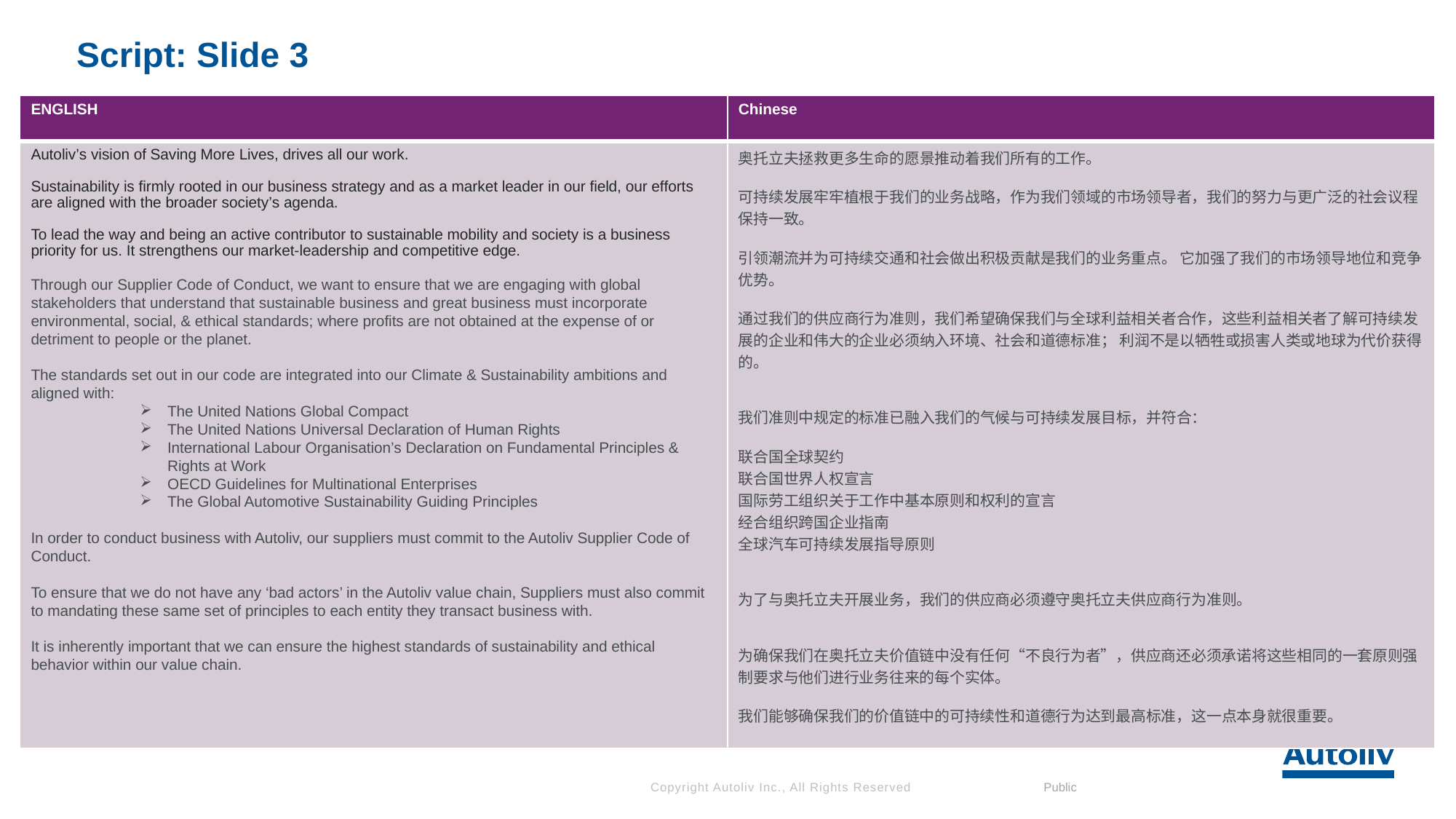

# Script: Slide 3
| ENGLISH | Chinese |
| --- | --- |
| Autoliv’s vision of Saving More Lives, drives all our work. Sustainability is firmly rooted in our business strategy and as a market leader in our field, our efforts are aligned with the broader society’s agenda. To lead the way and being an active contributor to sustainable mobility and society is a business priority for us. It strengthens our market-leadership and competitive edge.   Through our Supplier Code of Conduct, we want to ensure that we are engaging with global stakeholders that understand that sustainable business and great business must incorporate environmental, social, & ethical standards; where profits are not obtained at the expense of or detriment to people or the planet.   The standards set out in our code are integrated into our Climate & Sustainability ambitions and aligned with: The United Nations Global Compact The United Nations Universal Declaration of Human Rights International Labour Organisation’s Declaration on Fundamental Principles & Rights at Work OECD Guidelines for Multinational Enterprises The Global Automotive Sustainability Guiding Principles   In order to conduct business with Autoliv, our suppliers must commit to the Autoliv Supplier Code of Conduct. To ensure that we do not have any ‘bad actors’ in the Autoliv value chain, Suppliers must also commit to mandating these same set of principles to each entity they transact business with.   It is inherently important that we can ensure the highest standards of sustainability and ethical behavior within our value chain. | 奥托立夫拯救更多生命的愿景推动着我们所有的工作。 可持续发展牢牢植根于我们的业务战略，作为我们领域的市场领导者，我们的努力与更广泛的社会议程保持一致。 引领潮流并为可持续交通和社会做出积极贡献是我们的业务重点。 它加强了我们的市场领导地位和竞争优势。 通过我们的供应商行为准则，我们希望确保我们与全球利益相关者合作，这些利益相关者了解可持续发展的企业和伟大的企业必须纳入环境、社会和道德标准； 利润不是以牺牲或损害人类或地球为代价获得的。 我们准则中规定的标准已融入我们的气候与可持续发展目标，并符合： 联合国全球契约 联合国世界人权宣言 国际劳工组织关于工作中基本原则和权利的宣言 经合组织跨国企业指南 全球汽车可持续发展指导原则 为了与奥托立夫开展业务，我们的供应商必须遵守奥托立夫供应商行为准则。 为确保我们在奥托立夫价值链中没有任何“不良行为者”，供应商还必须承诺将这些相同的一套原则强制要求与他们进行业务往来的每个实体。 我们能够确保我们的价值链中的可持续性和道德行为达到最高标准，这一点本身就很重要。 |